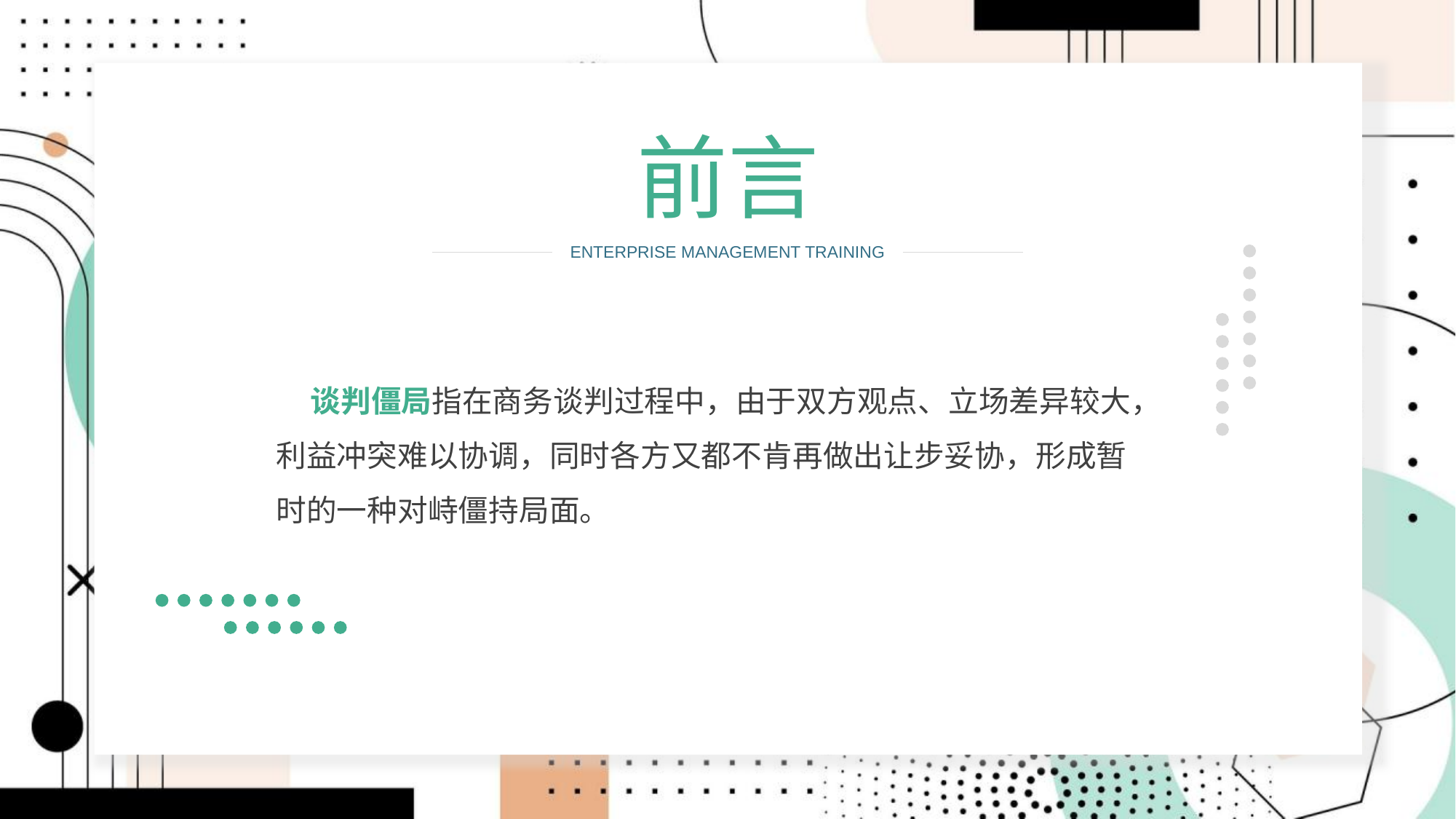

前言
https://www.ypppt.com/
ENTERPRISE MANAGEMENT TRAINING

    谈判僵局指在商务谈判过程中，由于双方观点、立场差异较大，利益冲突难以协调，同时各方又都不肯再做出让步妥协，形成暂时的一种对峙僵持局面。